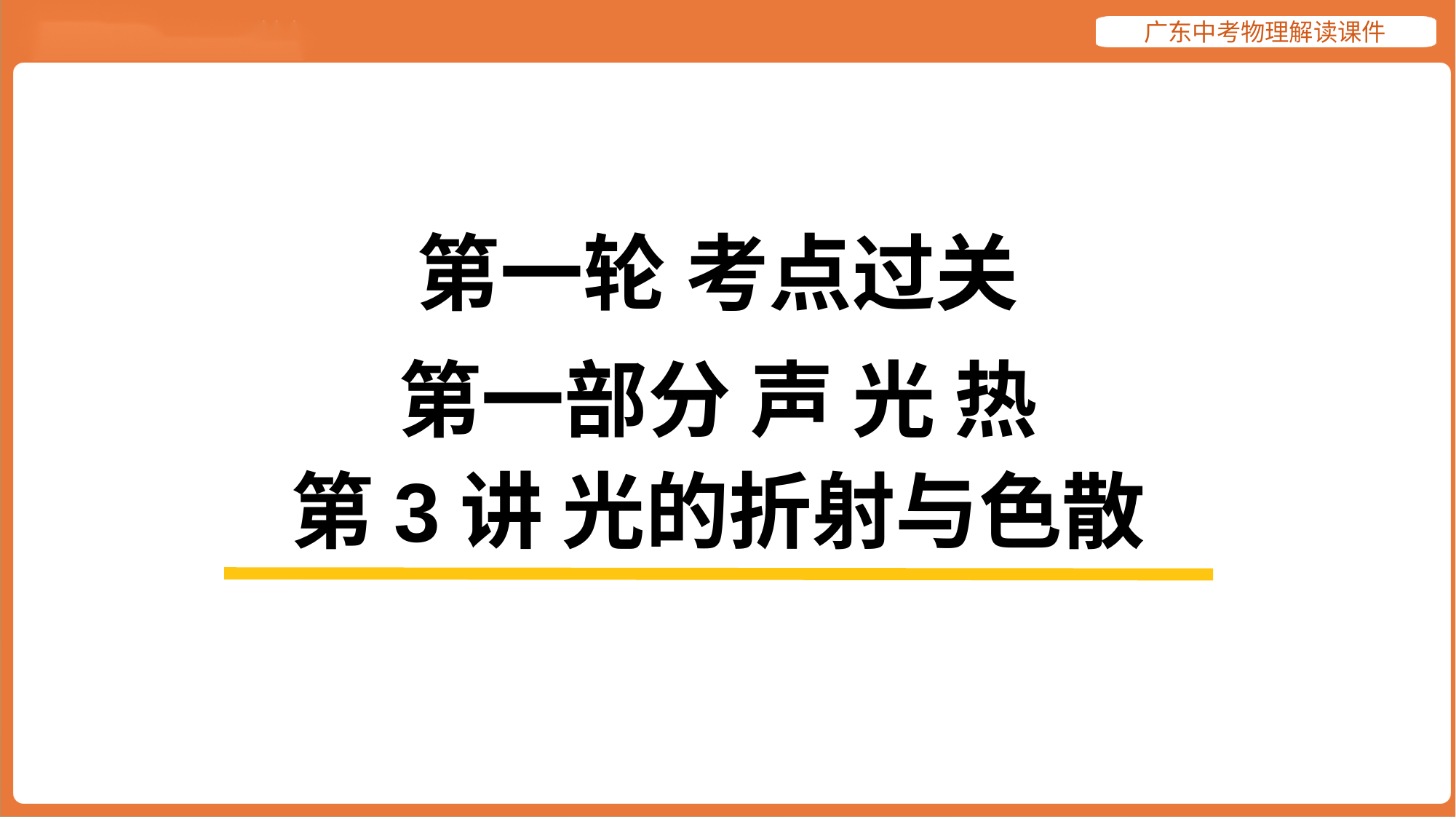

第一轮 考点过关
第一部分 声 光 热
第3讲 光的折射与色散